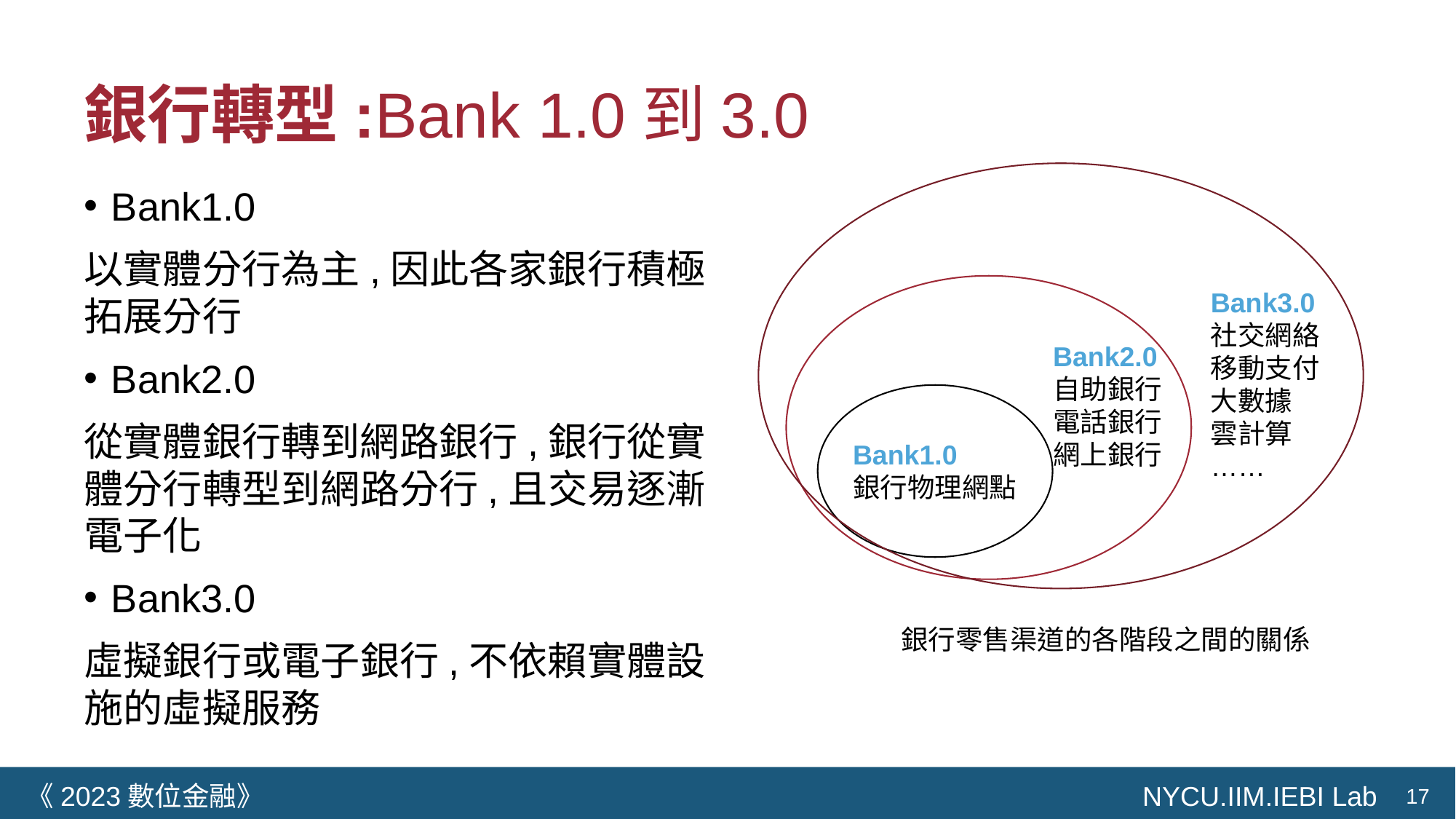

# 銀行轉型:Bank 1.0到3.0

Bank1.0
以實體分行為主,因此各家銀行積極拓展分行
Bank2.0
從實體銀行轉到網路銀行,銀行從實體分行轉型到網路分行,且交易逐漸電子化
Bank3.0
虛擬銀行或電子銀行,不依賴實體設施的虛擬服務

Bank3.0
社交網絡
移動支付
大數據
雲計算
……
Bank2.0
自助銀行
電話銀行
網上銀行

Bank1.0
銀行物理網點
銀行零售渠道的各階段之間的關係
《2023數位金融》                                                                                                                                             NYCU.IIM.IEBI Lab
17